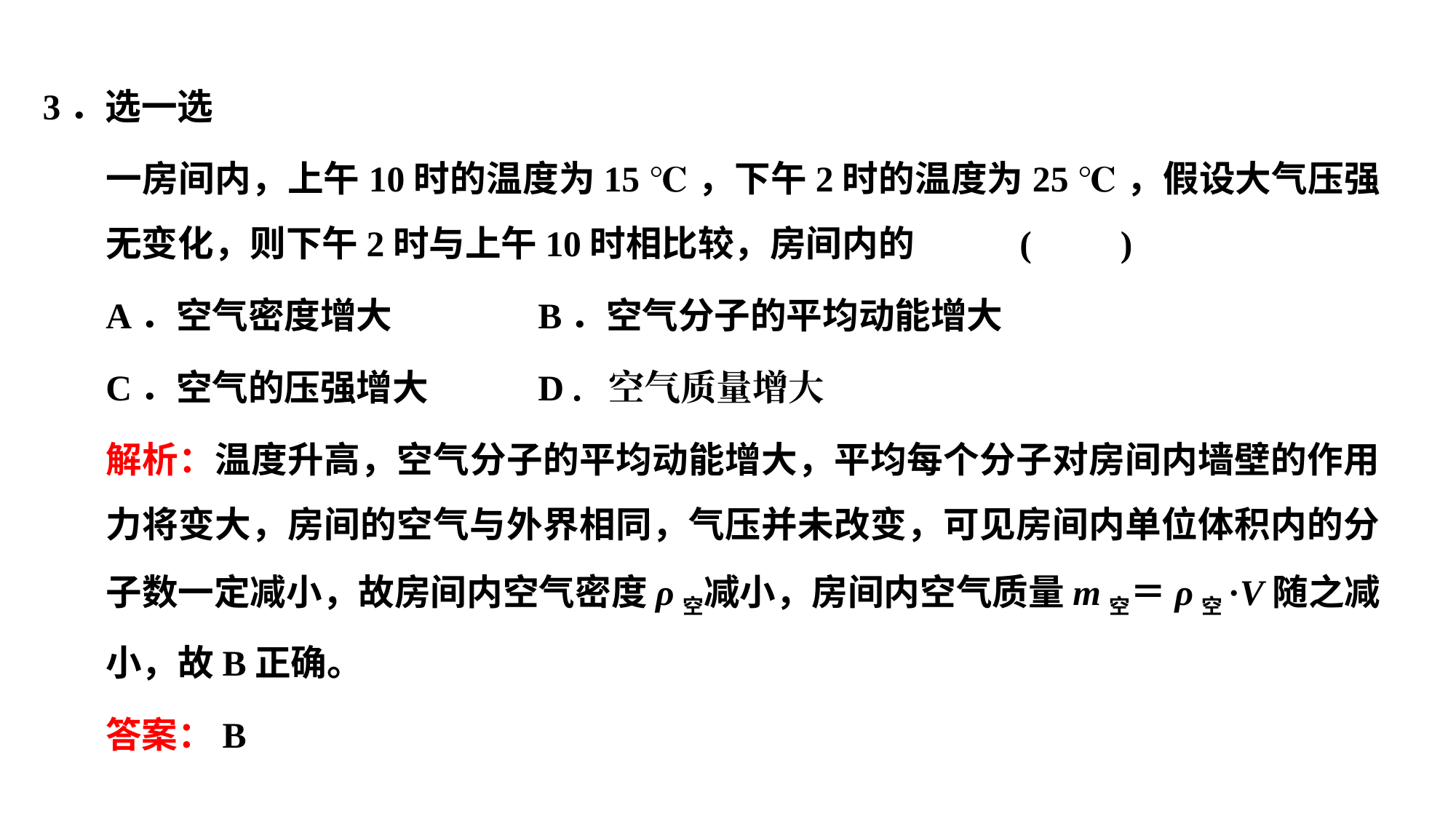

3．选一选
一房间内，上午10时的温度为15 ℃，下午2时的温度为25 ℃，假设大气压强无变化，则下午2时与上午10时相比较，房间内的				     (　　)
A．空气密度增大　　　	B．空气分子的平均动能增大
C．空气的压强增大 	D．空气质量增大
解析：温度升高，空气分子的平均动能增大，平均每个分子对房间内墙壁的作用力将变大，房间的空气与外界相同，气压并未改变，可见房间内单位体积内的分子数一定减小，故房间内空气密度ρ空减小，房间内空气质量m空＝ρ空·V随之减小，故B正确。
答案：B